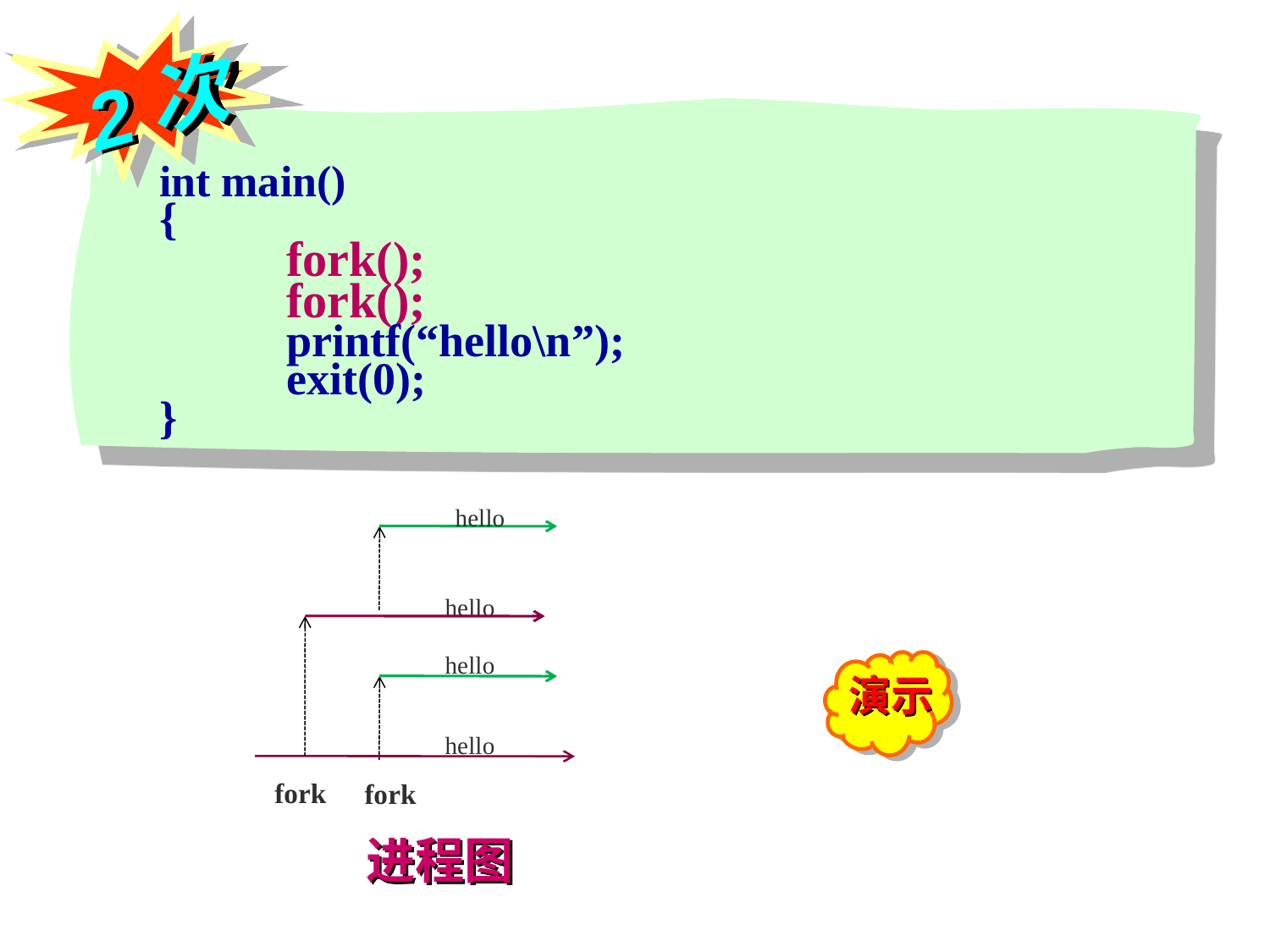

次
2

int main()
{
	fork();
	fork();
      	printf(“hello\n”);
   	exit(0);
}
hello
hello
hello
fork
hello
fork
进程图

演示